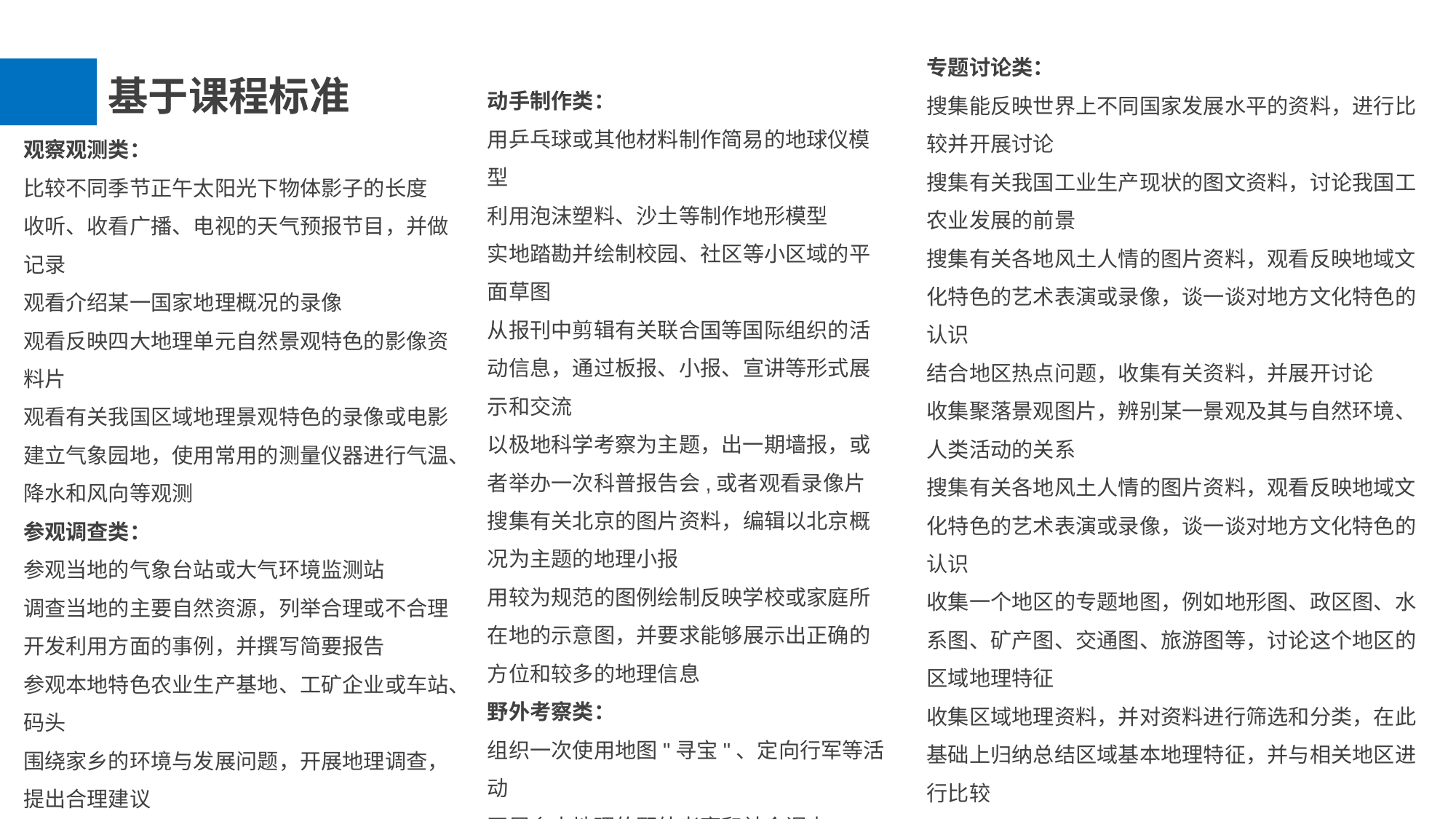

专题讨论类：
搜集能反映世界上不同国家发展水平的资料，进行比较并开展讨论
搜集有关我国工业生产现状的图文资料，讨论我国工农业发展的前景
搜集有关各地风土人情的图片资料，观看反映地域文化特色的艺术表演或录像，谈一谈对地方文化特色的认识
结合地区热点问题，收集有关资料，并展开讨论
收集聚落景观图片，辨别某一景观及其与自然环境、人类活动的关系
搜集有关各地风土人情的图片资料，观看反映地域文化特色的艺术表演或录像，谈一谈对地方文化特色的认识
收集一个地区的专题地图，例如地形图、政区图、水系图、矿产图、交通图、旅游图等，讨论这个地区的区域地理特征
收集区域地理资料，并对资料进行筛选和分类，在此基础上归纳总结区域基本地理特征，并与相关地区进行比较
搜集有关资料，讨论我国某一地区改革开放以来的发展成就
基于课程标准

动手制作类：
用乒乓球或其他材料制作简易的地球仪模型
利用泡沫塑料、沙土等制作地形模型
实地踏勘并绘制校园、社区等小区域的平面草图
从报刊中剪辑有关联合国等国际组织的活动信息，通过板报、小报、宣讲等形式展示和交流
以极地科学考察为主题，出一期墙报，或者举办一次科普报告会,或者观看录像片
搜集有关北京的图片资料，编辑以北京概况为主题的地理小报
用较为规范的图例绘制反映学校或家庭所在地的示意图，并要求能够展示出正确的方位和较多的地理信息
野外考察类：
组织一次使用地图"寻宝"、定向行军等活动
开展乡土地理的野外考察和社会调查
观察观测类：
比较不同季节正午太阳光下物体影子的长度
收听、收看广播、电视的天气预报节目，并做记录
观看介绍某一国家地理概况的录像
观看反映四大地理单元自然景观特色的影像资料片
观看有关我国区域地理景观特色的录像或电影
建立气象园地，使用常用的测量仪器进行气温、降水和风向等观测
参观调查类：
参观当地的气象台站或大气环境监测站
调查当地的主要自然资源，列举合理或不合理开发利用方面的事例，并撰写简要报告
参观本地特色农业生产基地、工矿企业或车站、码头
围绕家乡的环境与发展问题，开展地理调查，提出合理建议